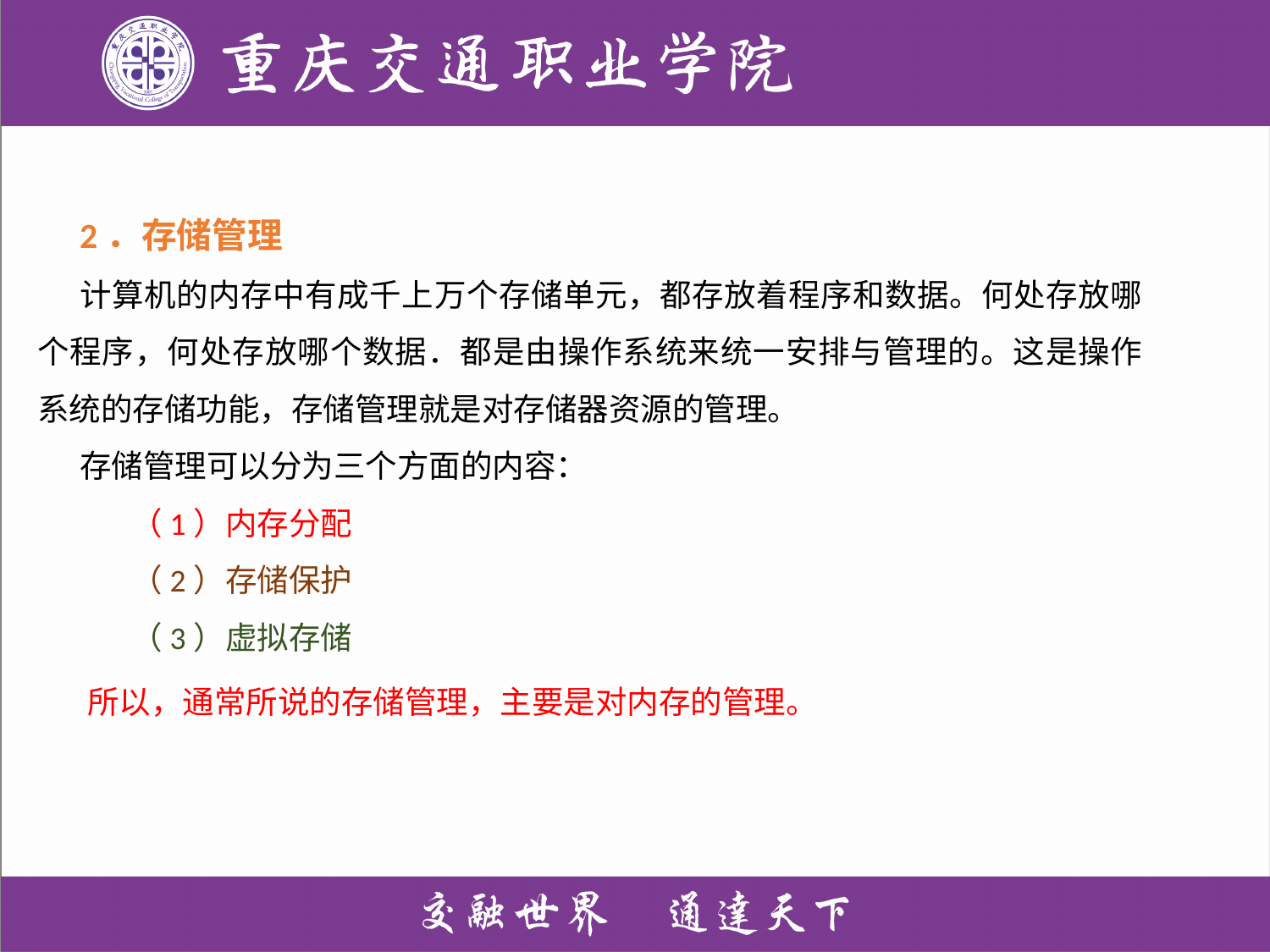

2．存储管理
计算机的内存中有成千上万个存储单元，都存放着程序和数据。何处存放哪个程序，何处存放哪个数据．都是由操作系统来统一安排与管理的。这是操作系统的存储功能，存储管理就是对存储器资源的管理。
存储管理可以分为三个方面的内容：
      （1）内存分配
      （2）存储保护
      （3）虚拟存储

所以，通常所说的存储管理，主要是对内存的管理。